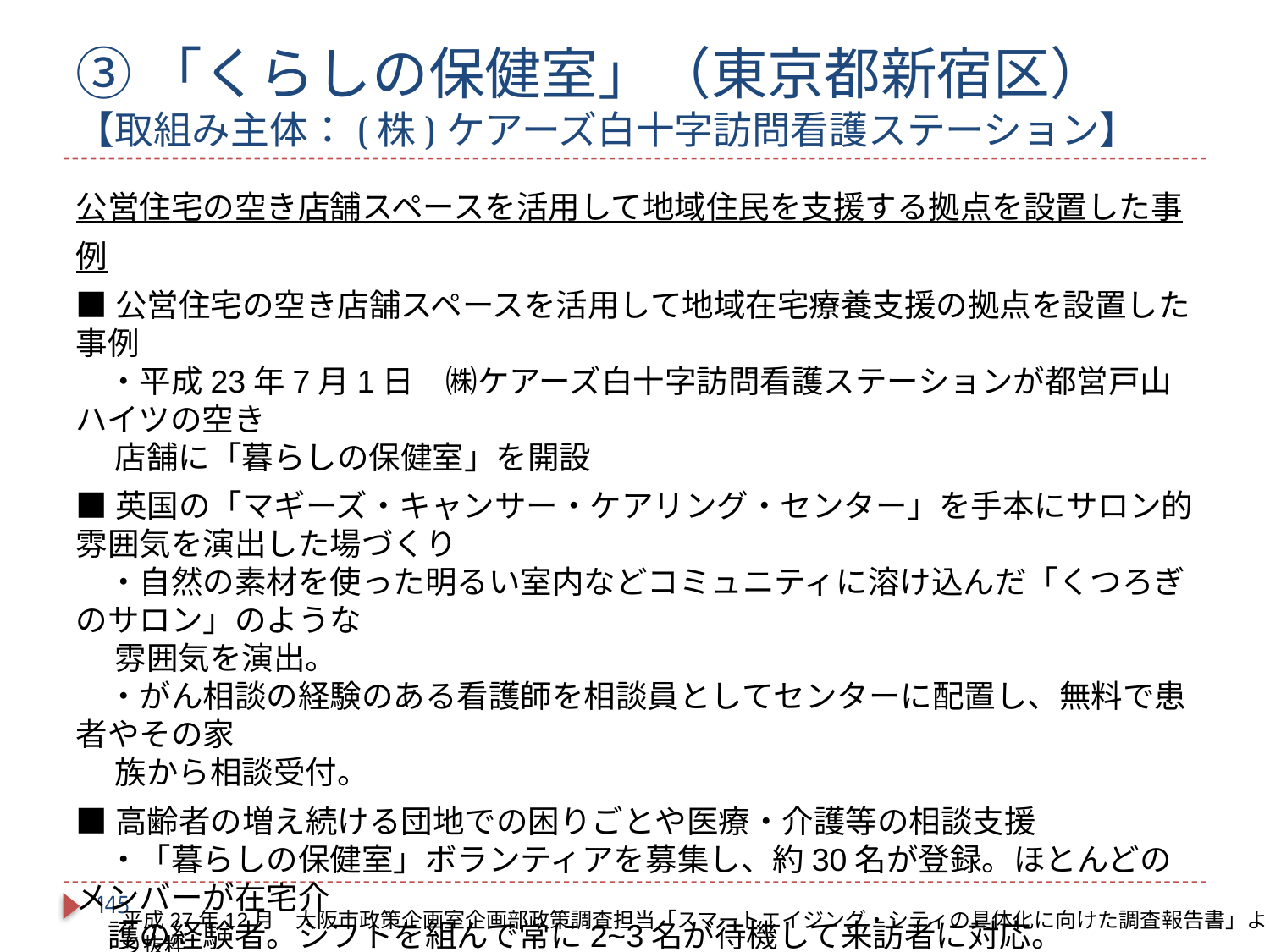

# ③「くらしの保健室」（東京都新宿区） 【取組み主体：(株)ケアーズ白十字訪問看護ステーション】
公営住宅の空き店舗スペースを活用して地域住民を支援する拠点を設置した事例
■公営住宅の空き店舗スペースを活用して地域在宅療養支援の拠点を設置した事例
　・平成23年7月1日　㈱ケアーズ白十字訪問看護ステーションが都営戸山ハイツの空き
 　店舗に「暮らしの保健室」を開設
■英国の「マギーズ・キャンサー・ケアリング・センター」を手本にサロン的雰囲気を演出した場づくり
　・自然の素材を使った明るい室内などコミュニティに溶け込んだ「くつろぎのサロン」のような
 　雰囲気を演出。
　・がん相談の経験のある看護師を相談員としてセンターに配置し、無料で患者やその家
 　族から相談受付。
■高齢者の増え続ける団地での困りごとや医療・介護等の相談支援
　・「暮らしの保健室」ボランティアを募集し、約30名が登録。ほとんどのメンバーが在宅介
　護の経験者。シフトを組んで常に2~3名が待機して来訪者に対応。
　・医療・介護、生活の困りごとをワンストップで受け止め、相談者の背後にある問題を把
 握し適切な窓口へつなぐ。
　・医療や介護といった専門領域にとらわれないアプローチ方法からサポート体制につなげて
 いる。
145
平成27年12月　大阪市政策企画室企画部政策調査担当「スマートエイジング・シティの具体化に向けた調査報告書」より抜粋